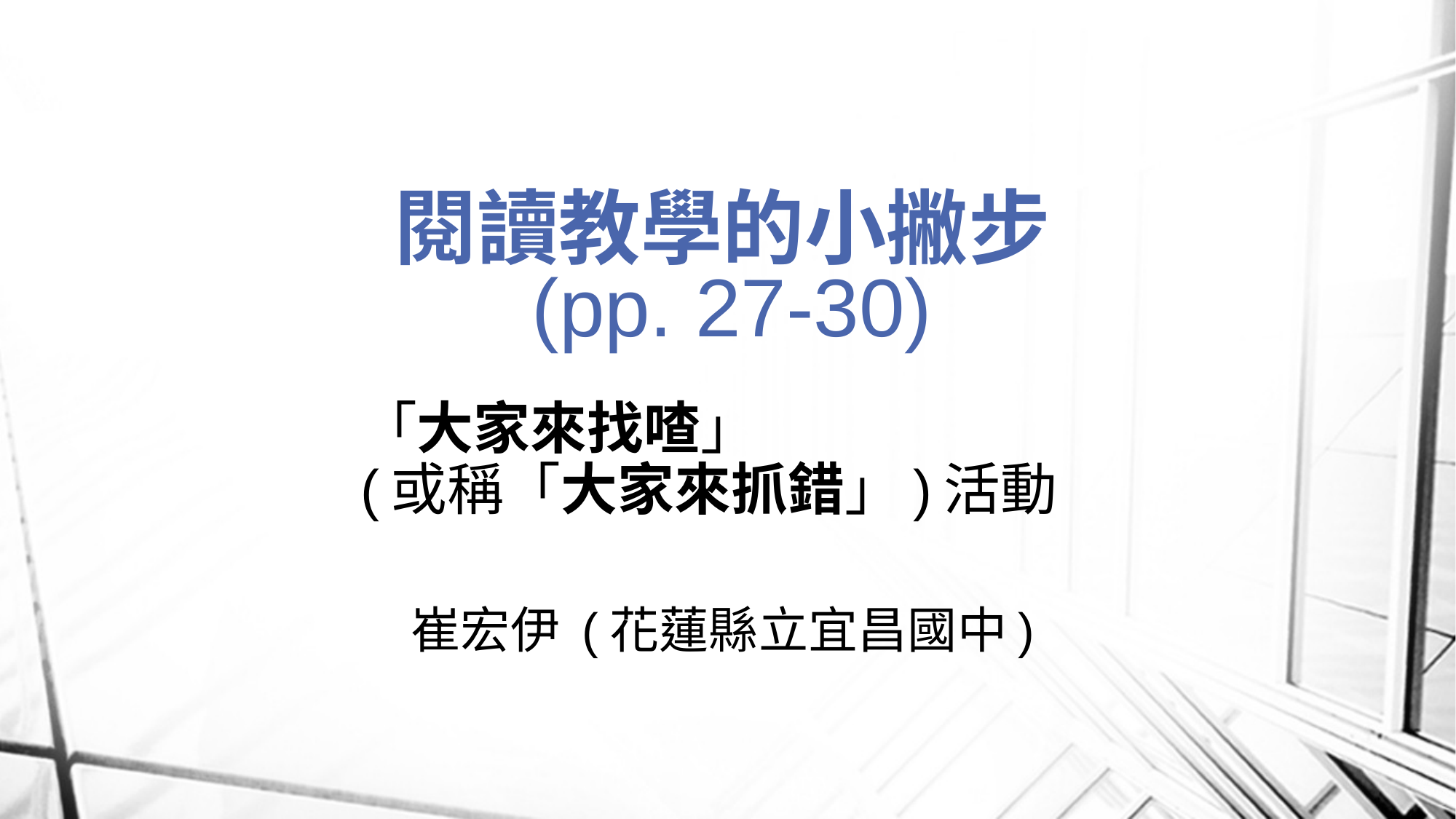

# 閱讀教學的小撇步 (pp. 27-30)
「大家來找喳」
(或稱「大家來抓錯」)活動
崔宏伊 (花蓮縣立宜昌國中)